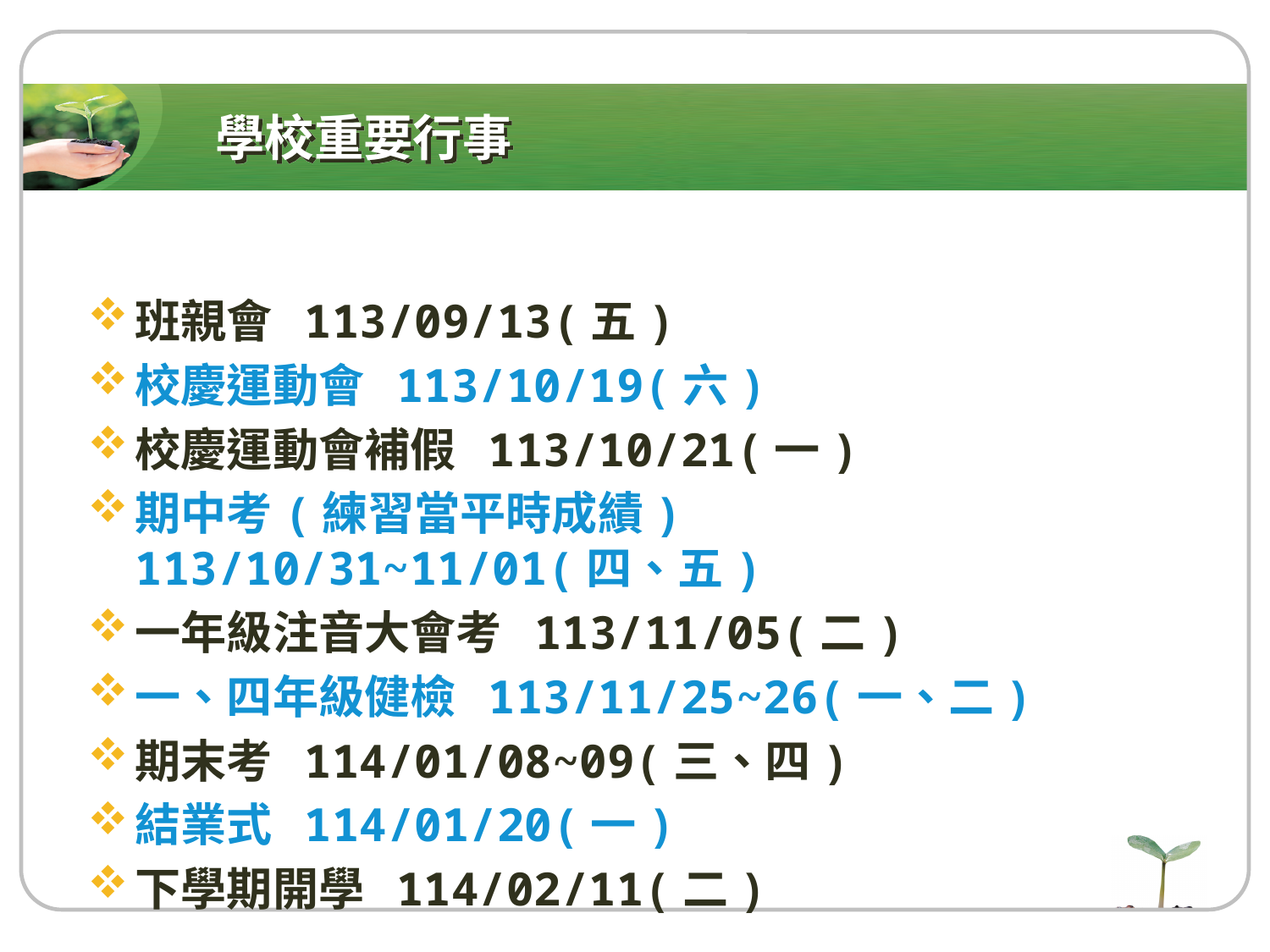

# 學校重要行事

班親會  113/09/13(五)
校慶運動會  113/10/19(六)
校慶運動會補假  113/10/21(一)
期中考(練習當平時成績)  113/10/31~11/01(四、五)
一年級注音大會考  113/11/05(二)
一、四年級健檢  113/11/25~26(一、二)
期末考  114/01/08~09(三、四)
結業式  114/01/20(一)
下學期開學  114/02/11(二)